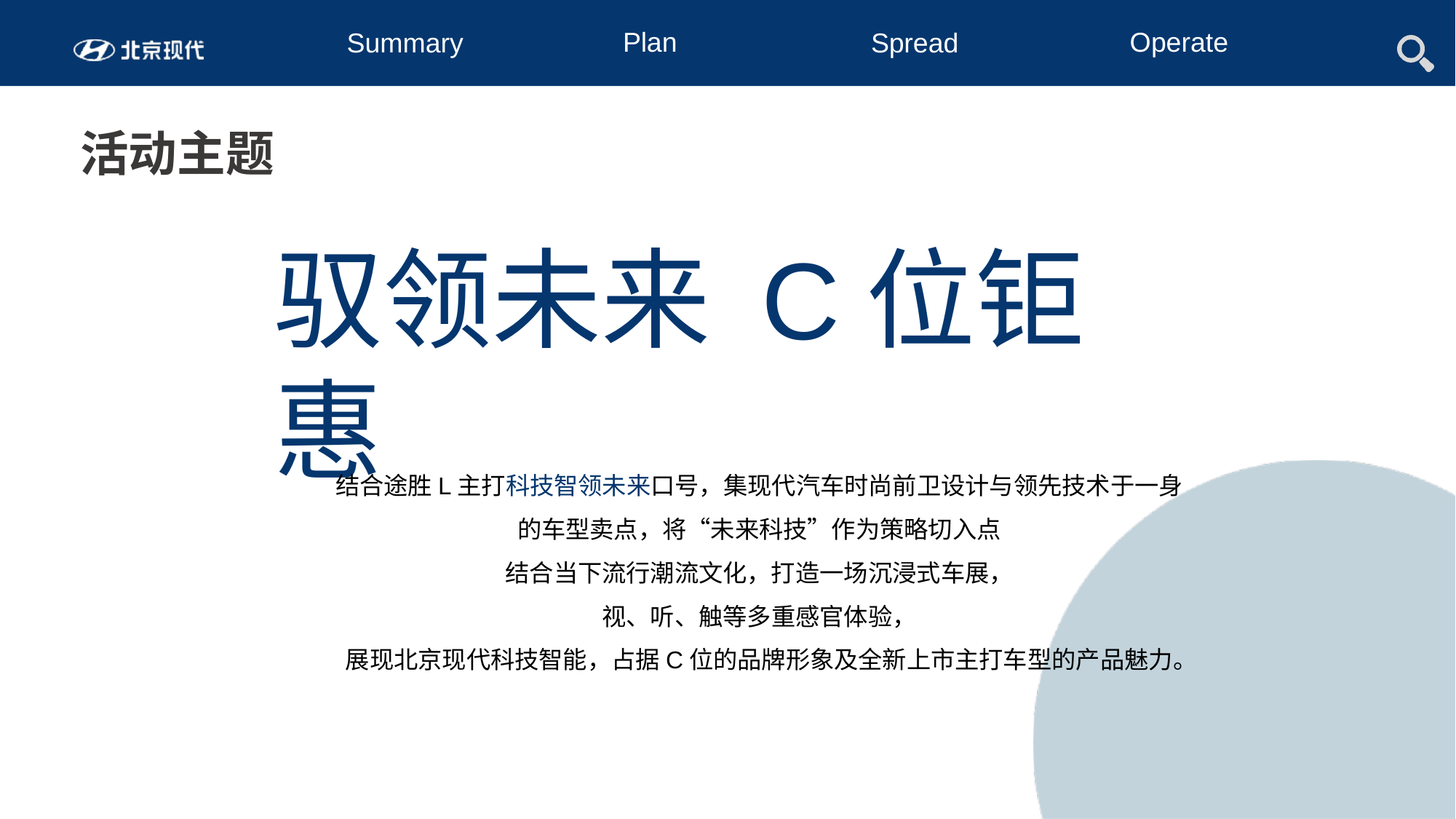

活动主题
驭领未来 C位钜惠
结合途胜L主打科技智领未来口号，集现代汽车时尚前卫设计与领先技术于一身的车型卖点，将“未来科技”作为策略切入点
结合当下流行潮流文化，打造一场沉浸式车展，
视、听、触等多重感官体验，
展现北京现代科技智能，占据C位的品牌形象及全新上市主打车型的产品魅力。